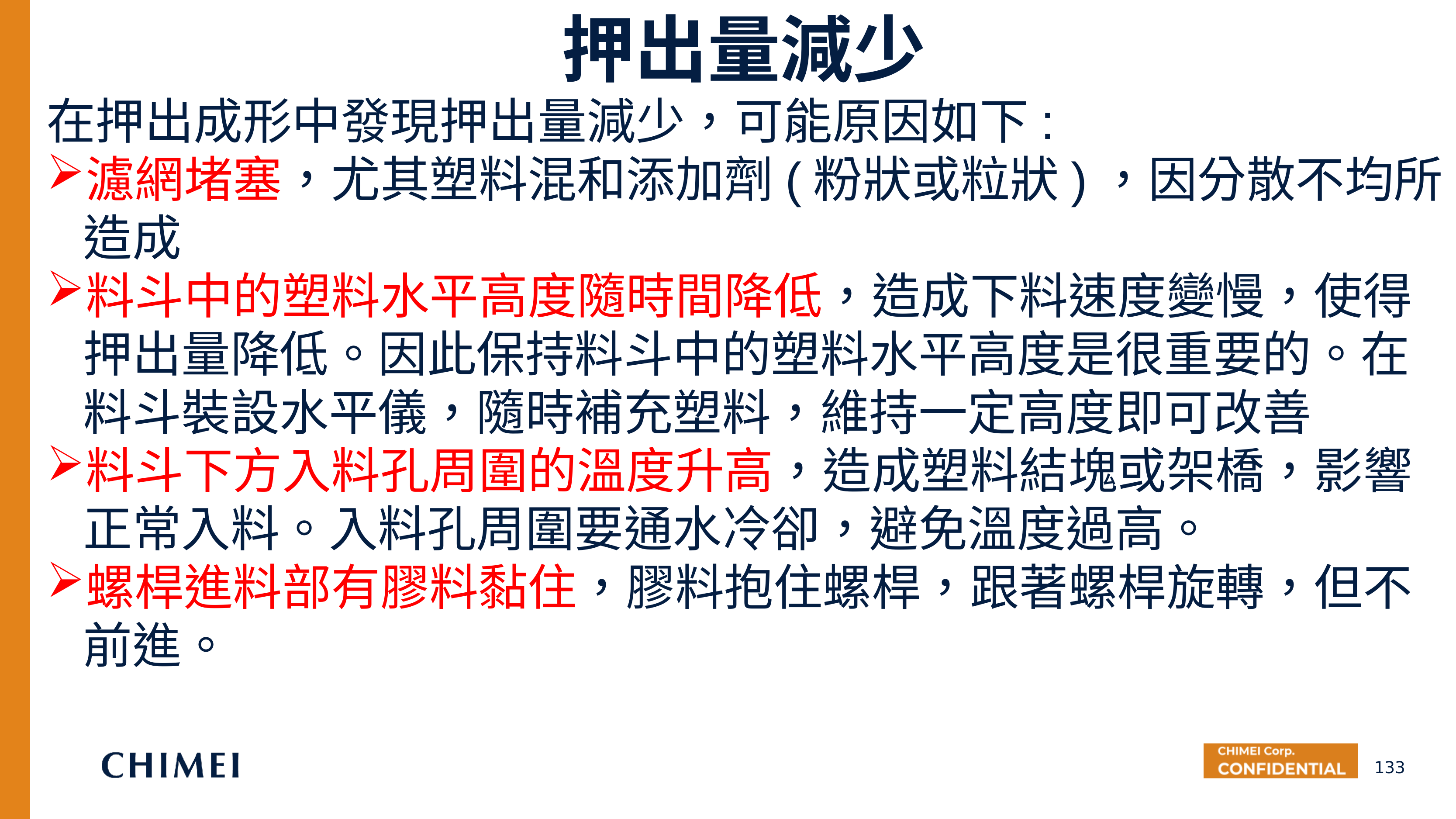

押出量減少
在押出成形中發現押出量減少，可能原因如下:
濾網堵塞，尤其塑料混和添加劑(粉狀或粒狀)，因分散不均所造成
料斗中的塑料水平高度隨時間降低，造成下料速度變慢，使得押出量降低。因此保持料斗中的塑料水平高度是很重要的。在料斗裝設水平儀，隨時補充塑料，維持一定高度即可改善
料斗下方入料孔周圍的溫度升高，造成塑料結塊或架橋，影響正常入料。入料孔周圍要通水冷卻，避免溫度過高。
螺桿進料部有膠料黏住，膠料抱住螺桿，跟著螺桿旋轉，但不前進。
133